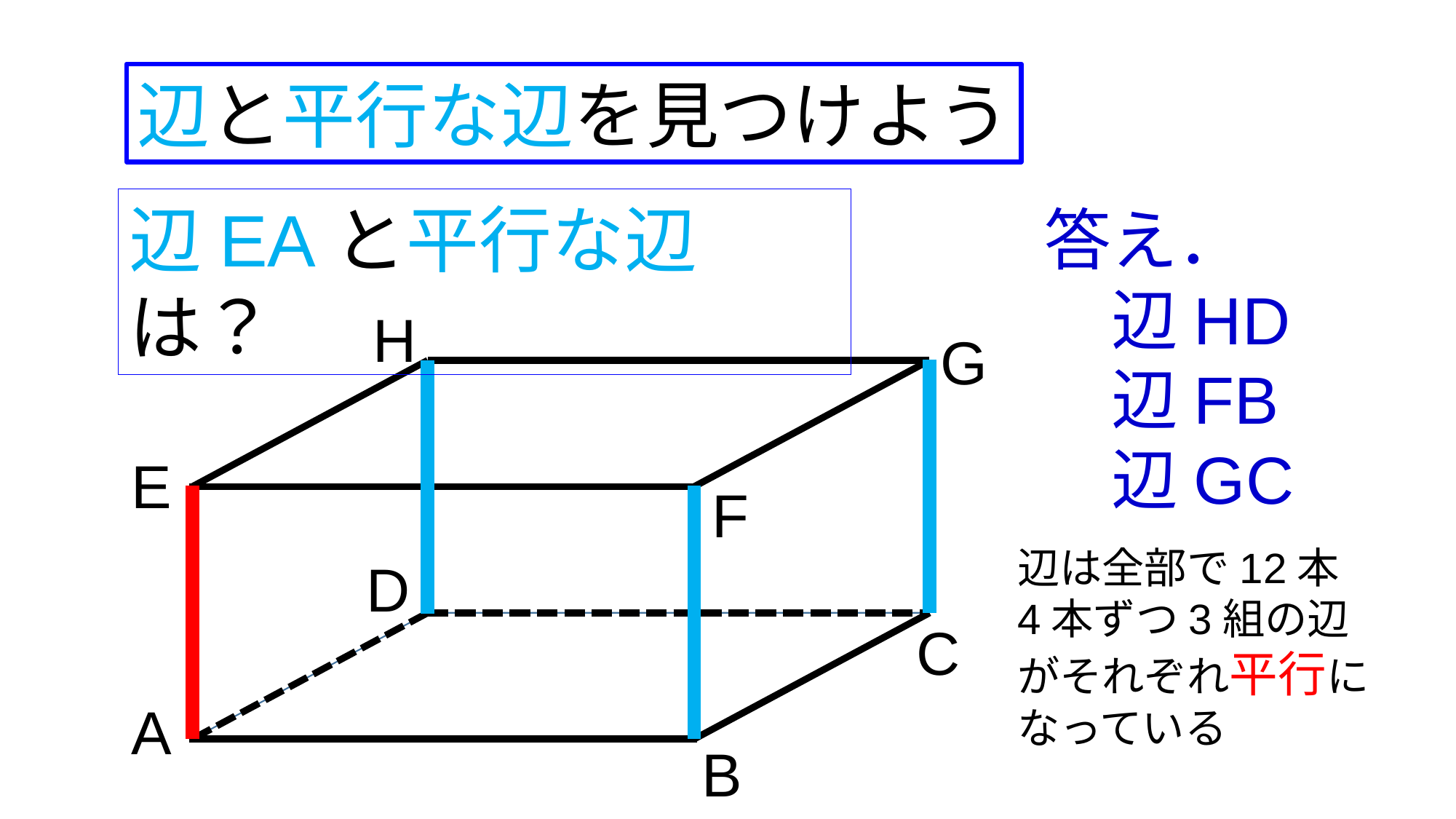

辺と平行な辺を見つけよう
辺EAと平行な辺は？
答え．
　辺HD
　辺FB
　辺GC
H
G

E
F
辺は全部で12本
4本ずつ3組の辺がそれぞれ平行になっている
D
C

A
B